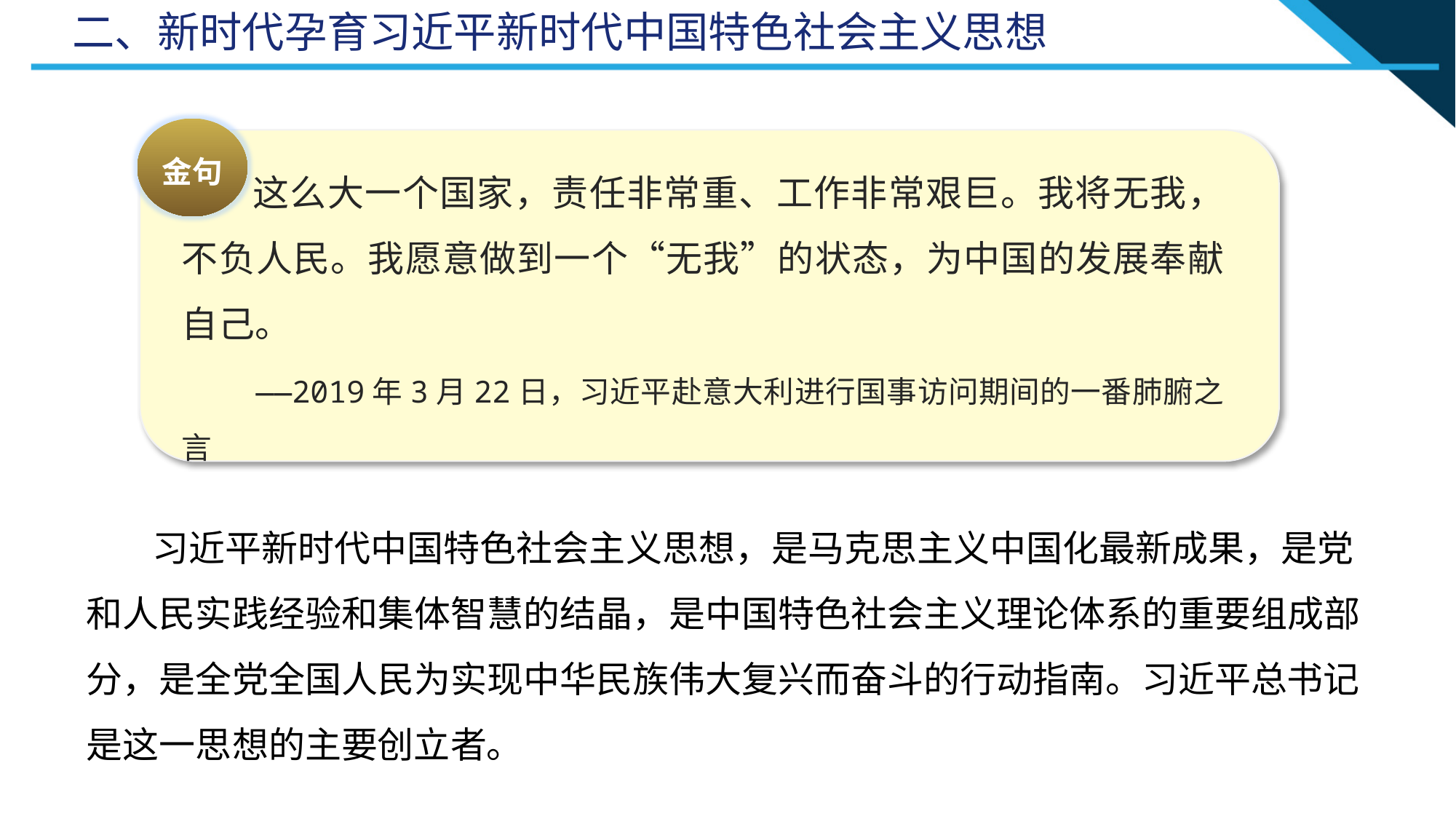

二、新时代孕育习近平新时代中国特色社会主义思想
金句

　　  这么大一个国家，责任非常重、工作非常艰巨。我将无我，不负人民。我愿意做到一个“无我”的状态，为中国的发展奉献自己。
       ——2019年3月22日，习近平赴意大利进行国事访问期间的一番肺腑之言

       习近平新时代中国特色社会主义思想，是马克思主义中国化最新成果，是党和人民实践经验和集体智慧的结晶，是中国特色社会主义理论体系的重要组成部分，是全党全国人民为实现中华民族伟大复兴而奋斗的行动指南。习近平总书记是这一思想的主要创立者。